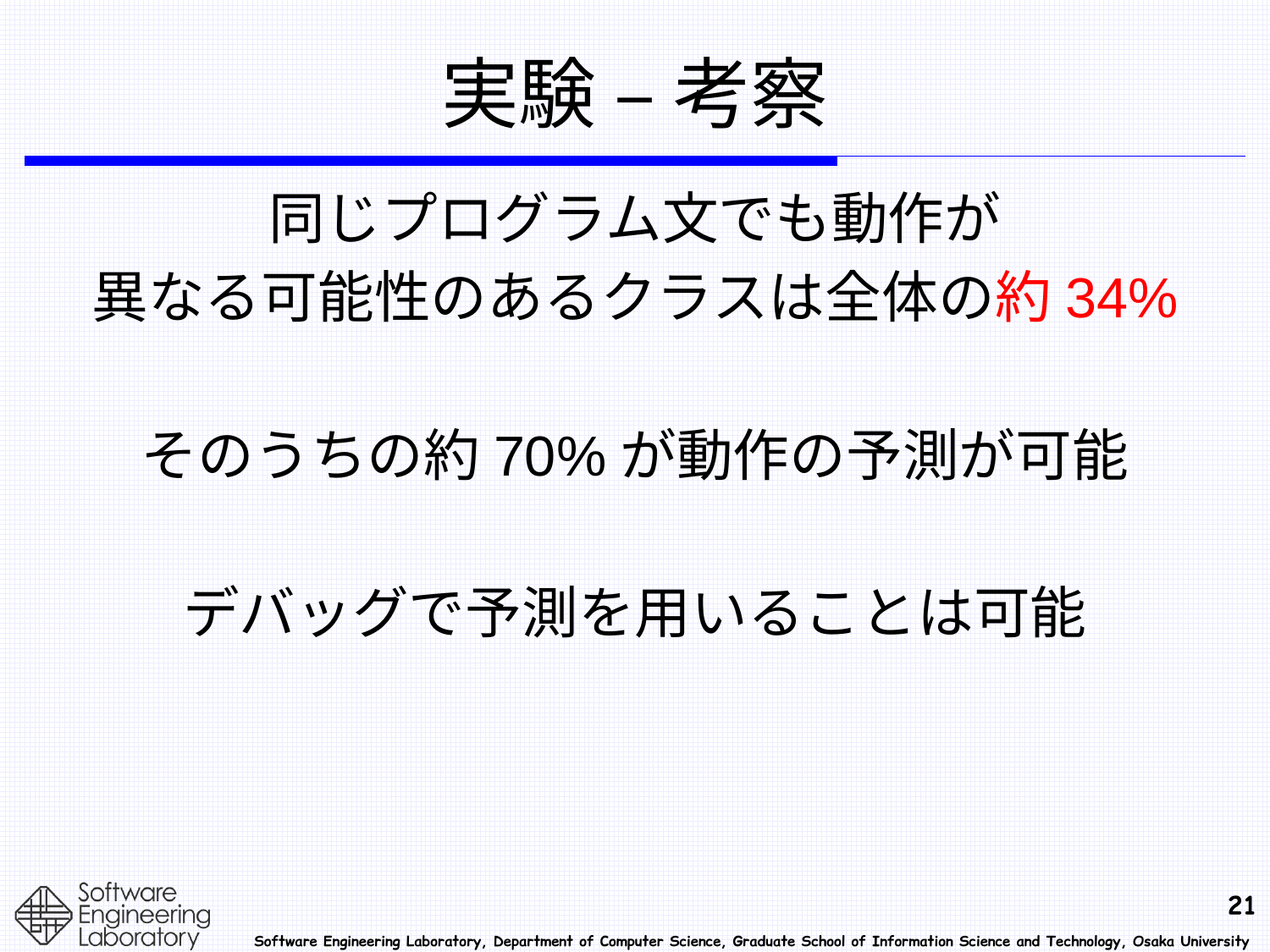

# 実験 – 考察
同じプログラム文でも動作が
異なる可能性のあるクラスは全体の約34%

そのうちの約70%が動作の予測が可能

デバッグで予測を用いることは可能